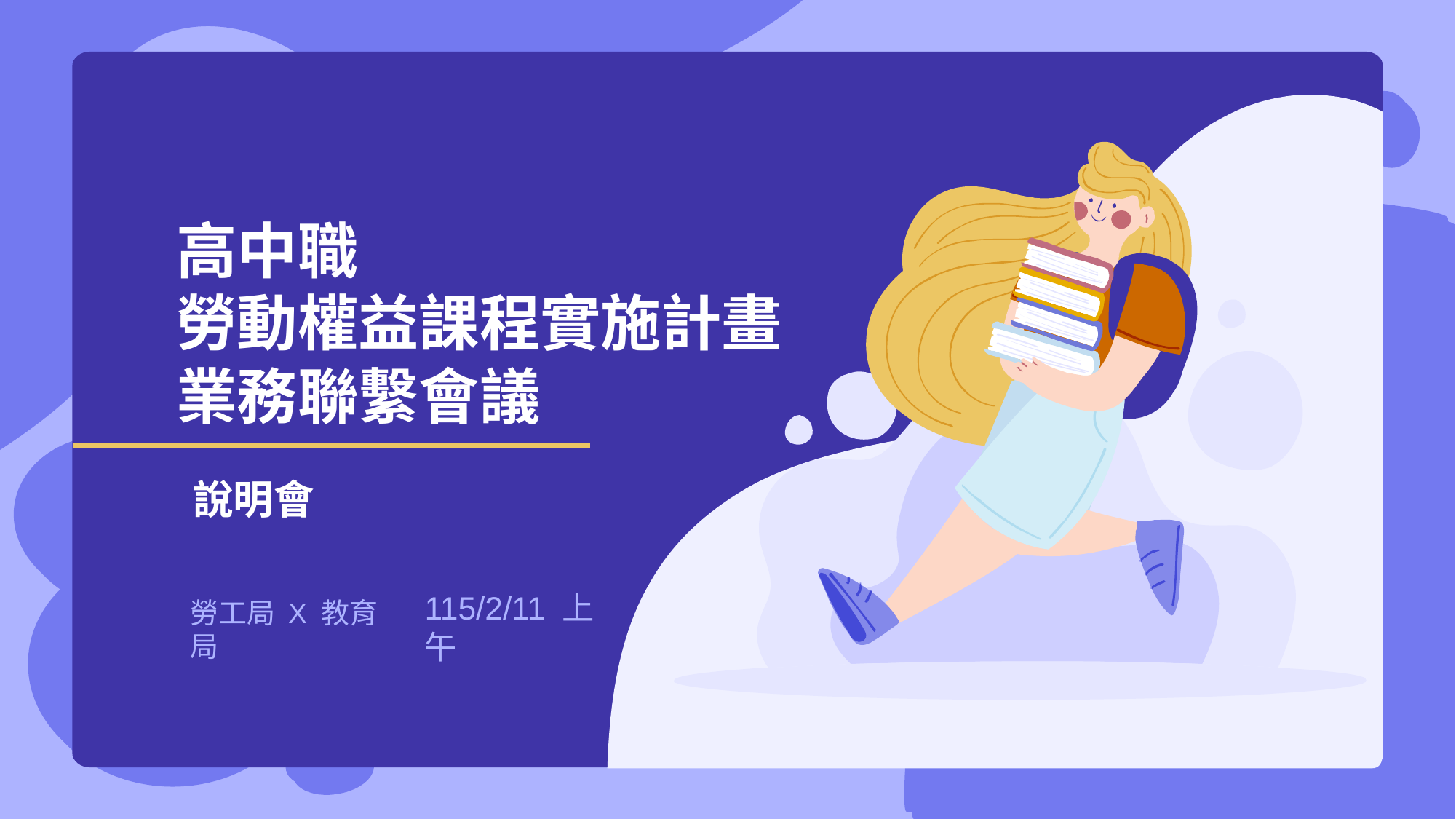

# 高中職 勞動權益課程實施計畫業務聯繫會議

說明會
115/2/11 上午
勞工局 X 教育局